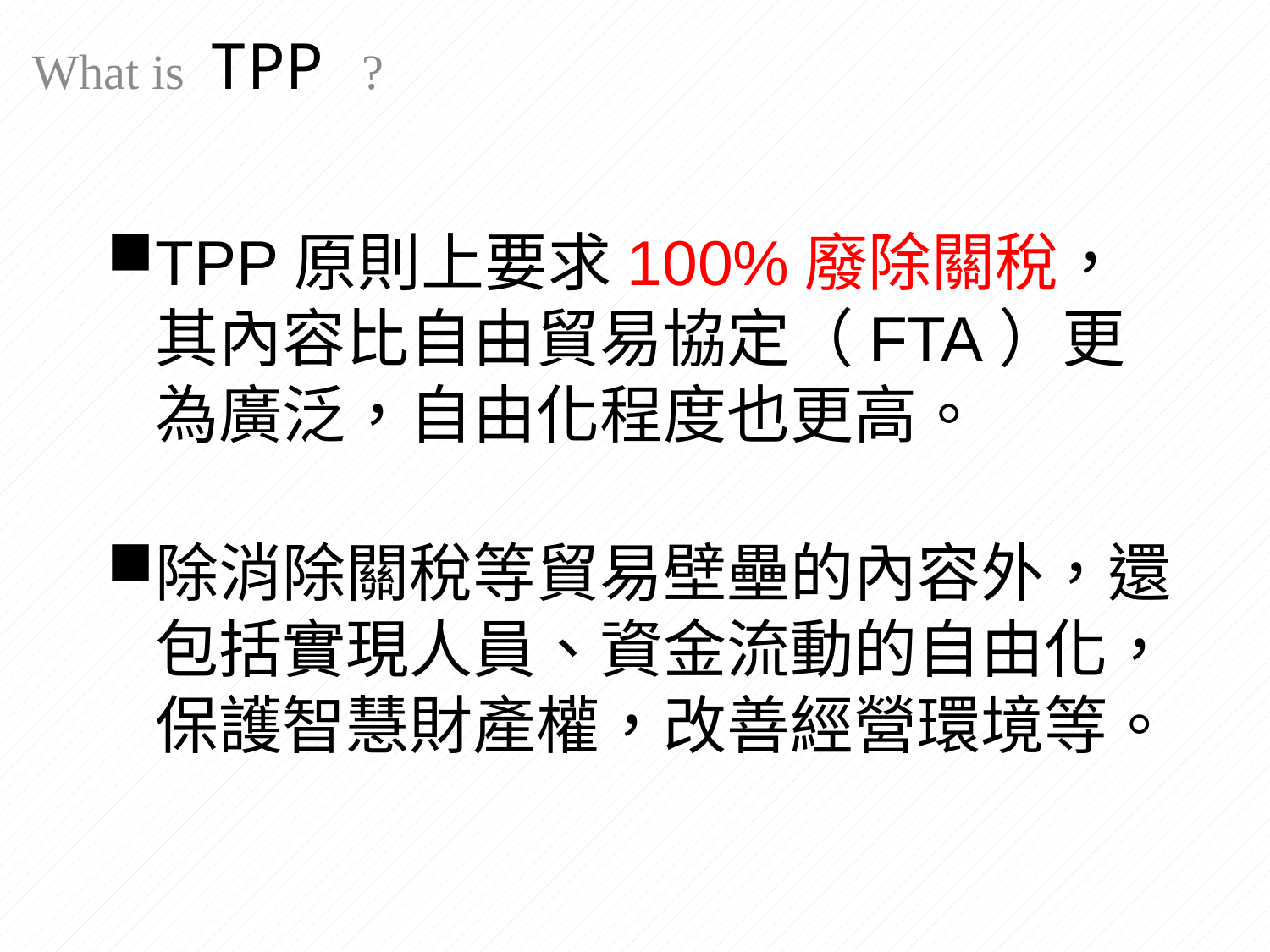

What is  TPP ?
TPP原則上要求100%廢除關稅，其內容比自由貿易協定（FTA）更為廣泛，自由化程度也更高。

除消除關稅等貿易壁壘的內容外，還包括實現人員、資金流動的自由化，保護智慧財產權，改善經營環境等。